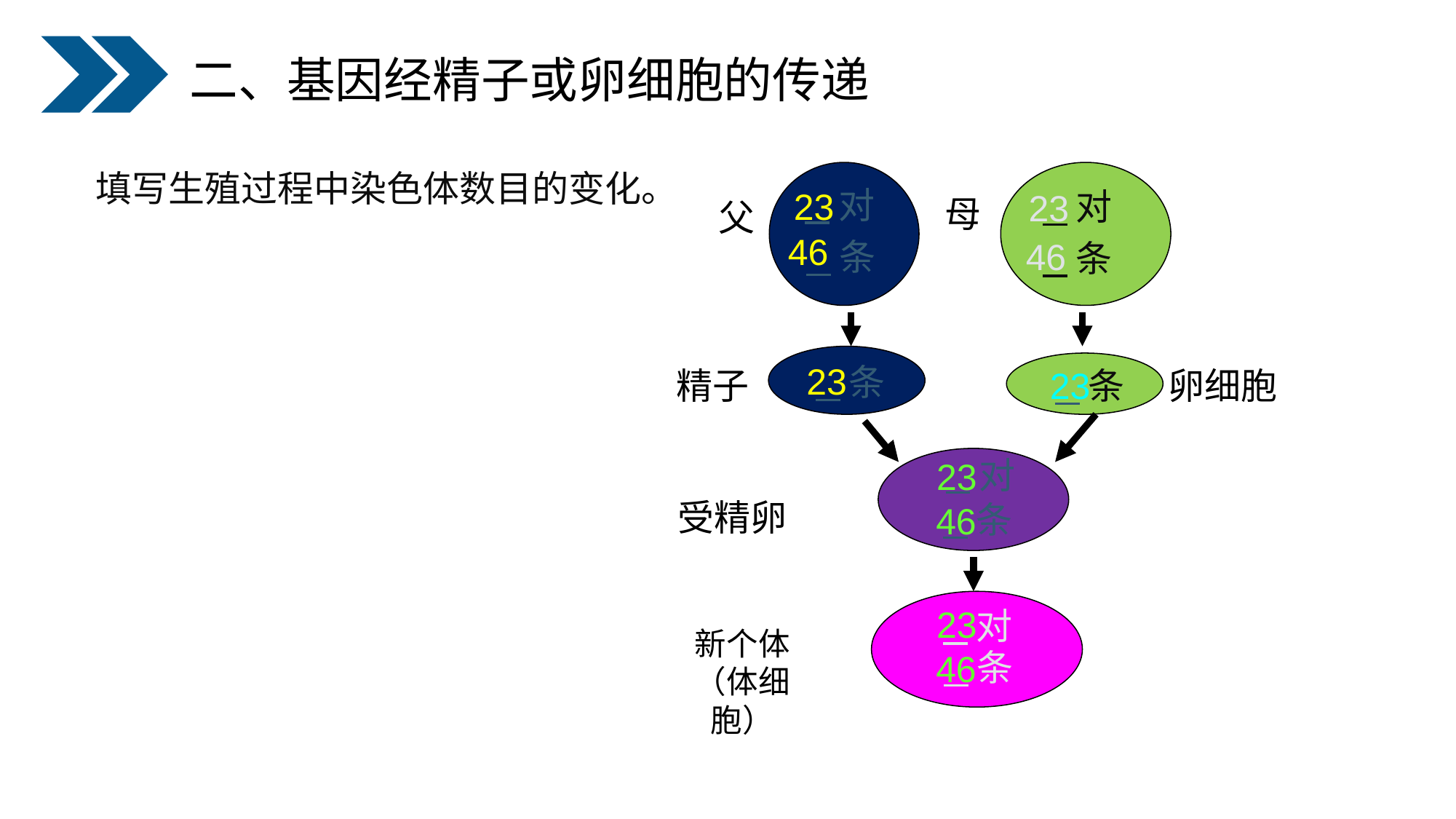

二、基因经精子或卵细胞的传递
   填写生殖过程中染色体数目的变化。

   对
23
   对
23
母
父
46
46
   条
   条

23
   条
精子
23
卵细胞
   条

   对

23
受精卵
   条
46

23
   对
新个体（体细胞）
   条
46